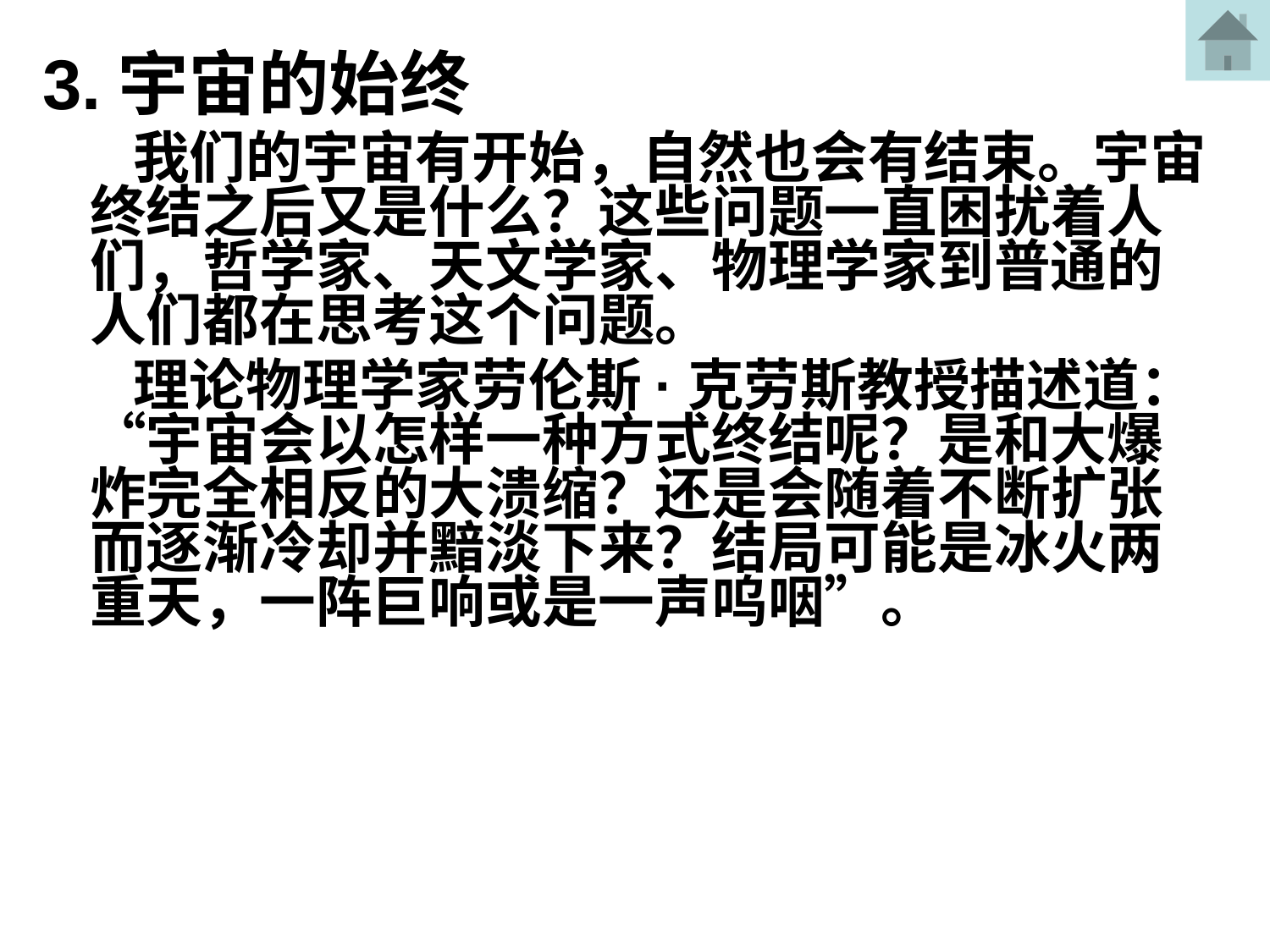

3.宇宙的始终
      我们的宇宙有开始，自然也会有结束。宇宙终结之后又是什么？这些问题一直困扰着人们，哲学家、天文学家、物理学家到普通的人们都在思考这个问题。
      理论物理学家劳伦斯·克劳斯教授描述道：“宇宙会以怎样一种方式终结呢？是和大爆炸完全相反的大溃缩？还是会随着不断扩张而逐渐冷却并黯淡下来？结局可能是冰火两重天，一阵巨响或是一声呜咽”。